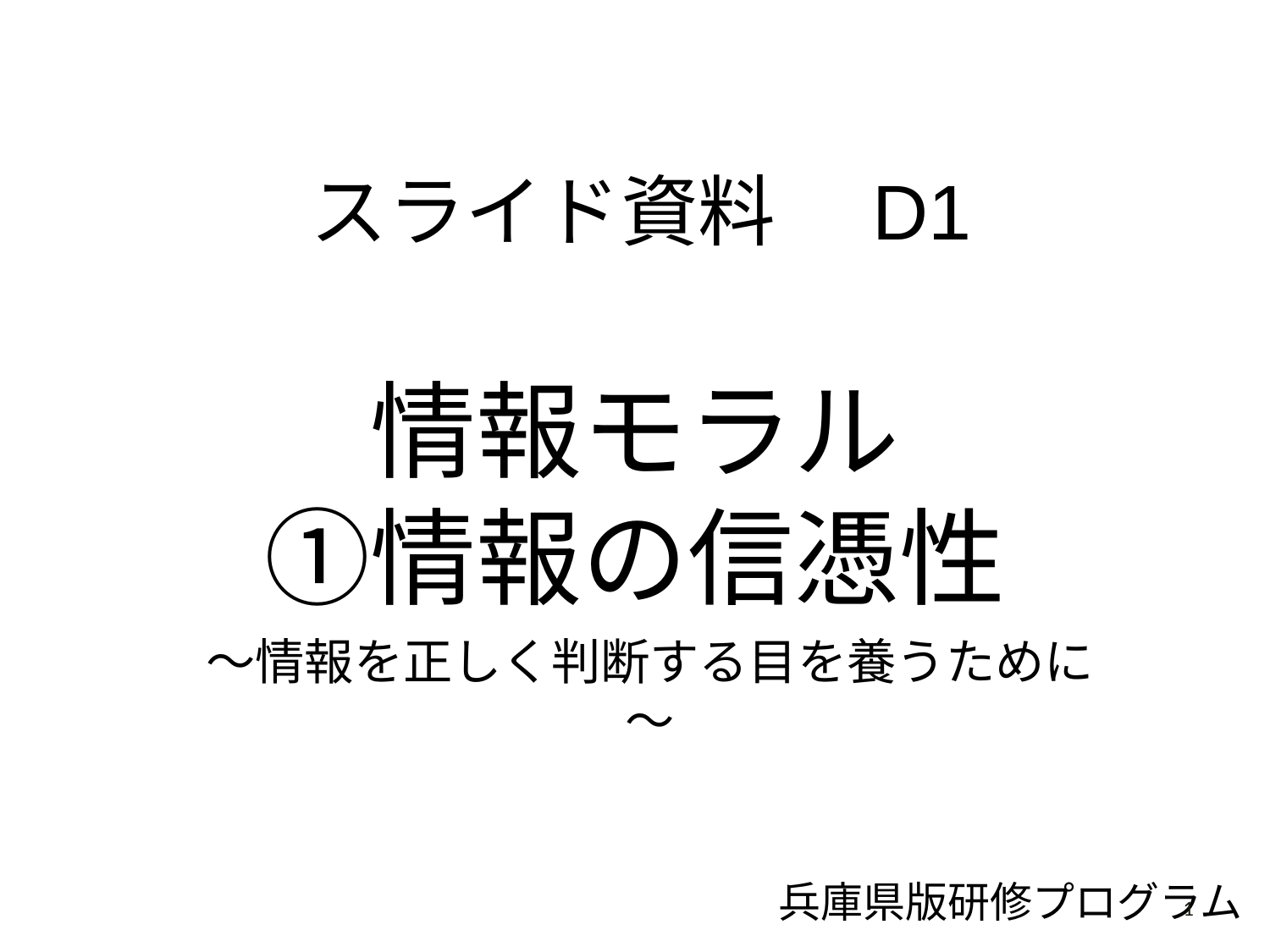

スライド資料　D1
# 情報モラル ①情報の信憑性
～情報を正しく判断する目を養うために～
兵庫県版研修プログラム
1